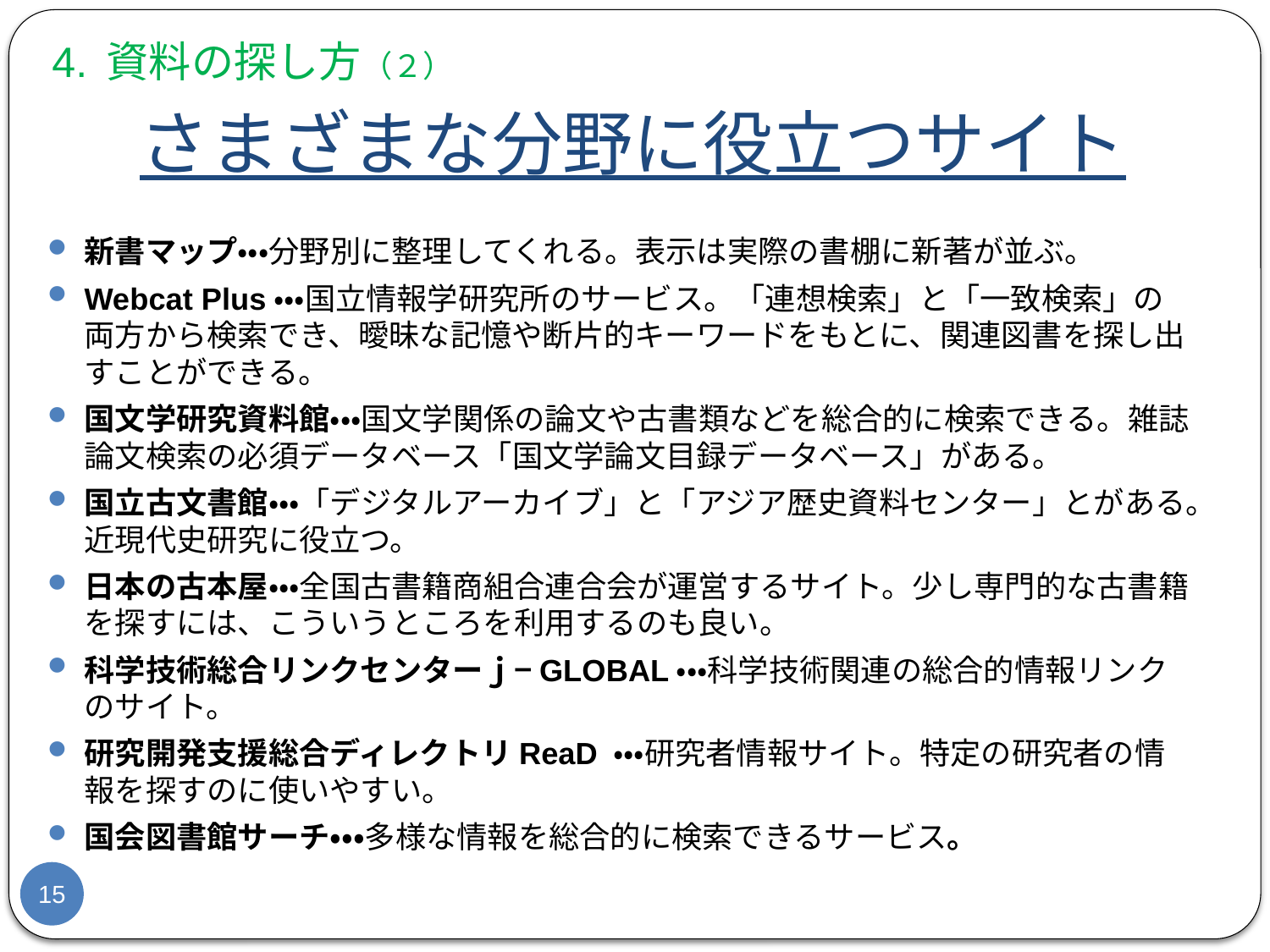

4. 資料の探し方（２）
# さまざまな分野に役立つサイト
新書マップ・・・分野別に整理してくれる。表示は実際の書棚に新著が並ぶ。
Webcat Plus・・・国立情報学研究所のサービス。「連想検索」と「一致検索」の両方から検索でき、曖昧な記憶や断片的キーワードをもとに、関連図書を探し出すことができる。
国文学研究資料館・・・国文学関係の論文や古書類などを総合的に検索できる。雑誌論文検索の必須データベース「国文学論文目録データベース」がある。
国立古文書館・・・「デジタルアーカイブ」と「アジア歴史資料センター」とがある。近現代史研究に役立つ。
日本の古本屋・・・全国古書籍商組合連合会が運営するサイト。少し専門的な古書籍を探すには、こういうところを利用するのも良い。
科学技術総合リンクセンターｊ−GLOBAL・・・科学技術関連の総合的情報リンクのサイト。
研究開発支援総合ディレクトリReaD ・・・研究者情報サイト。特定の研究者の情報を探すのに使いやすい。
国会図書館サーチ・・・多様な情報を総合的に検索できるサービス。

15